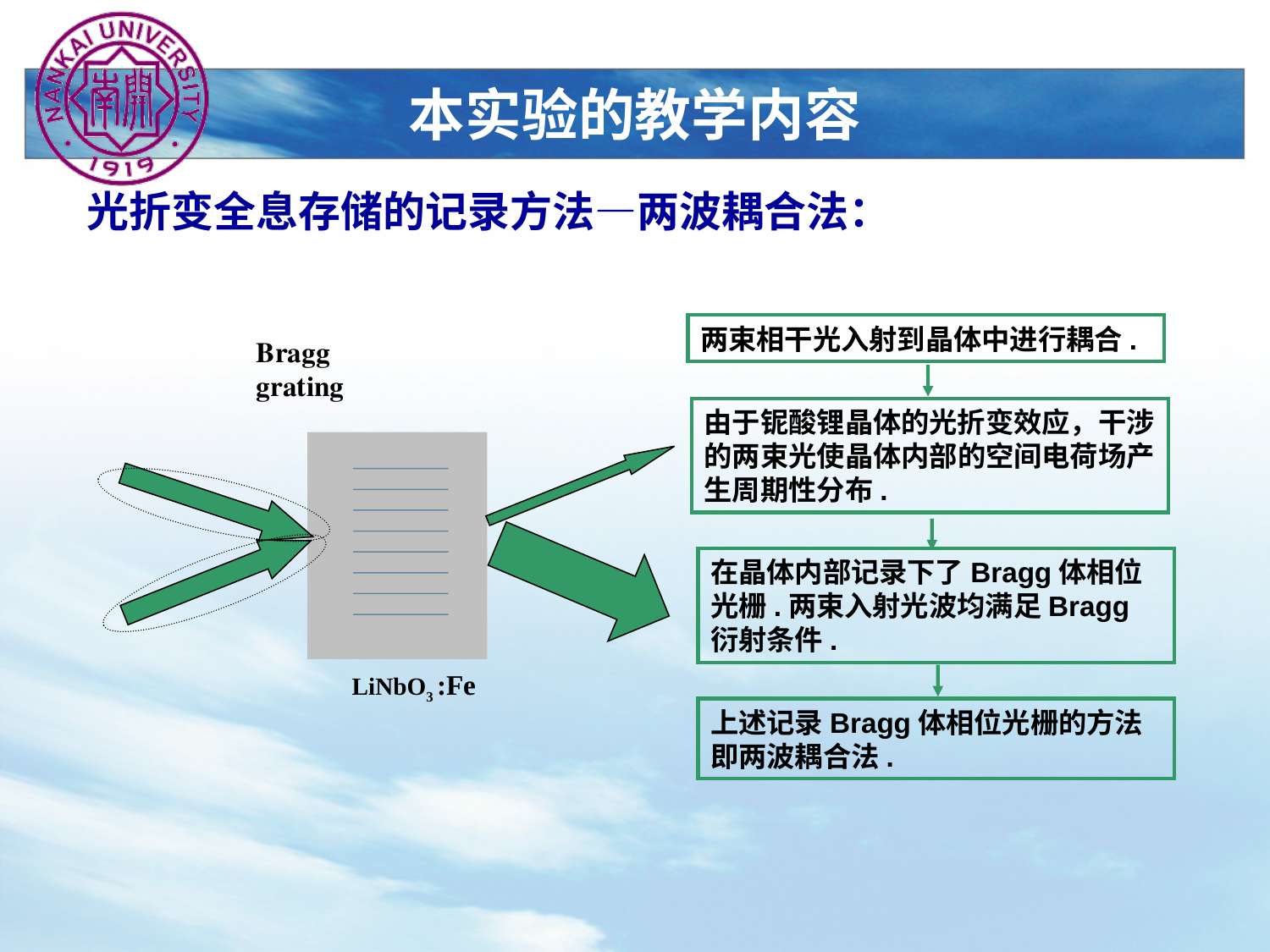

本实验的教学内容
光折变全息存储的记录方法—两波耦合法：

两束相干光入射到晶体中进行耦合.

由于铌酸锂晶体的光折变效应，干涉的两束光使晶体内部的空间电荷场产生周期性分布.

在晶体内部记录下了Bragg体相位光栅.两束入射光波均满足Bragg衍射条件.

上述记录Bragg体相位光栅的方法即两波耦合法.
Bragg  grating

LiNbO3 :Fe